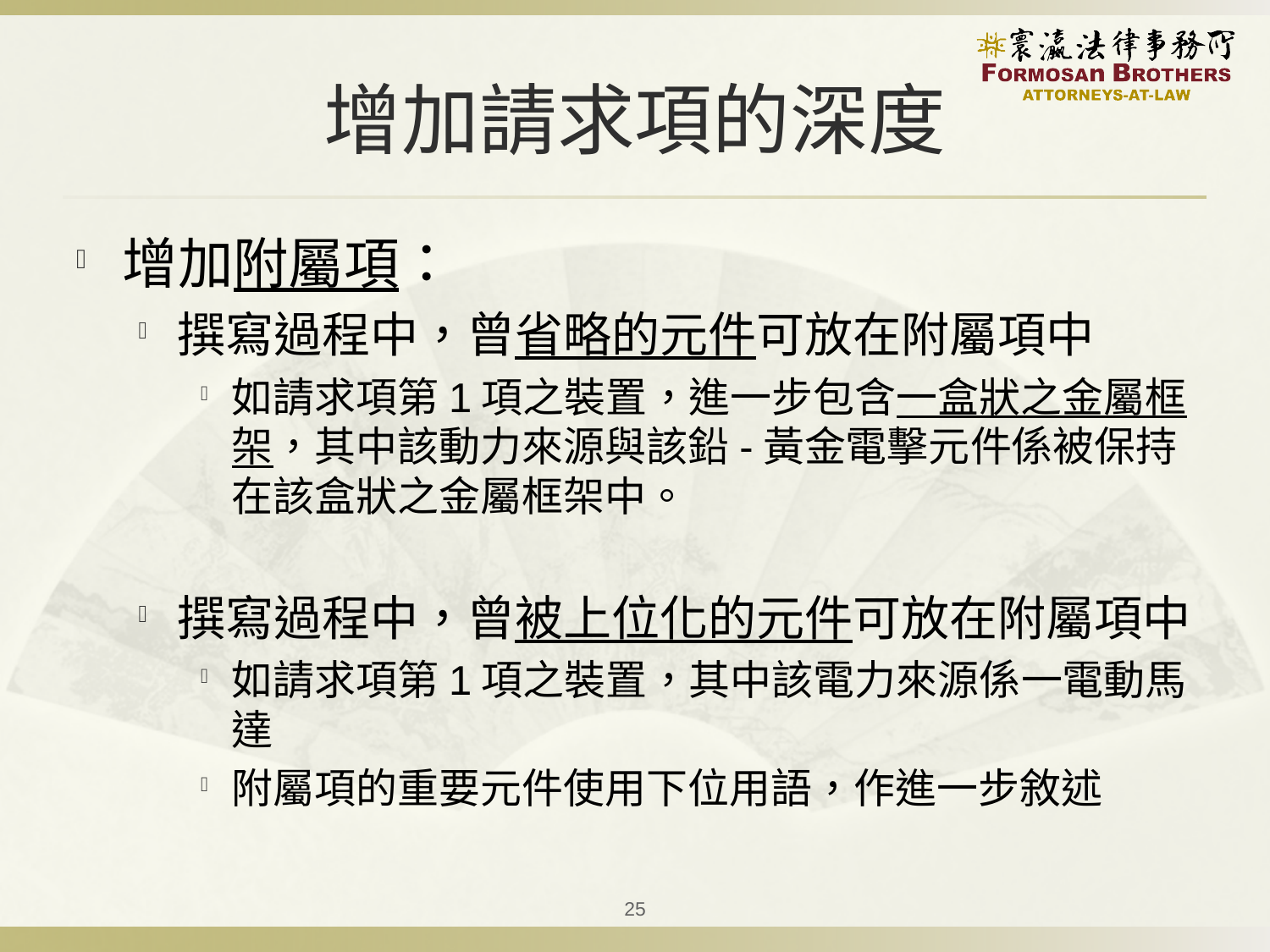

# 增加請求項的深度
增加附屬項：
撰寫過程中，曾省略的元件可放在附屬項中
如請求項第1項之裝置，進一步包含一盒狀之金屬框架，其中該動力來源與該鉛-黃金電擊元件係被保持在該盒狀之金屬框架中。

撰寫過程中，曾被上位化的元件可放在附屬項中
如請求項第1項之裝置，其中該電力來源係一電動馬達
附屬項的重要元件使用下位用語，作進一步敘述

25